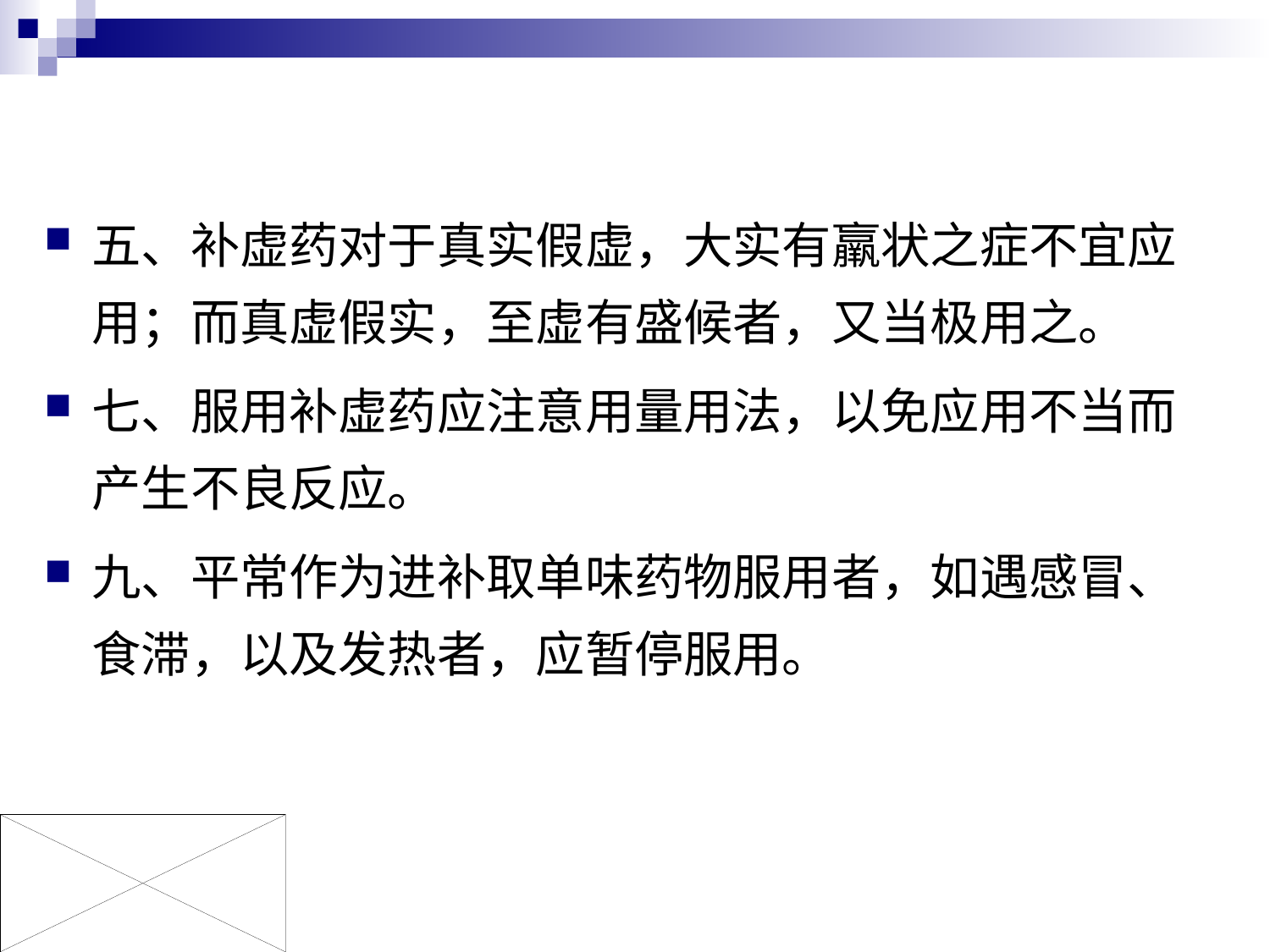

# 五、补虚药对于真实假虚，大实有羸状之症不宜应用；而真虚假实，至虚有盛候者，又当极用之。
七、服用补虚药应注意用量用法，以免应用不当而产生不良反应。
九、平常作为进补取单味药物服用者，如遇感冒、食滞，以及发热者，应暂停服用。